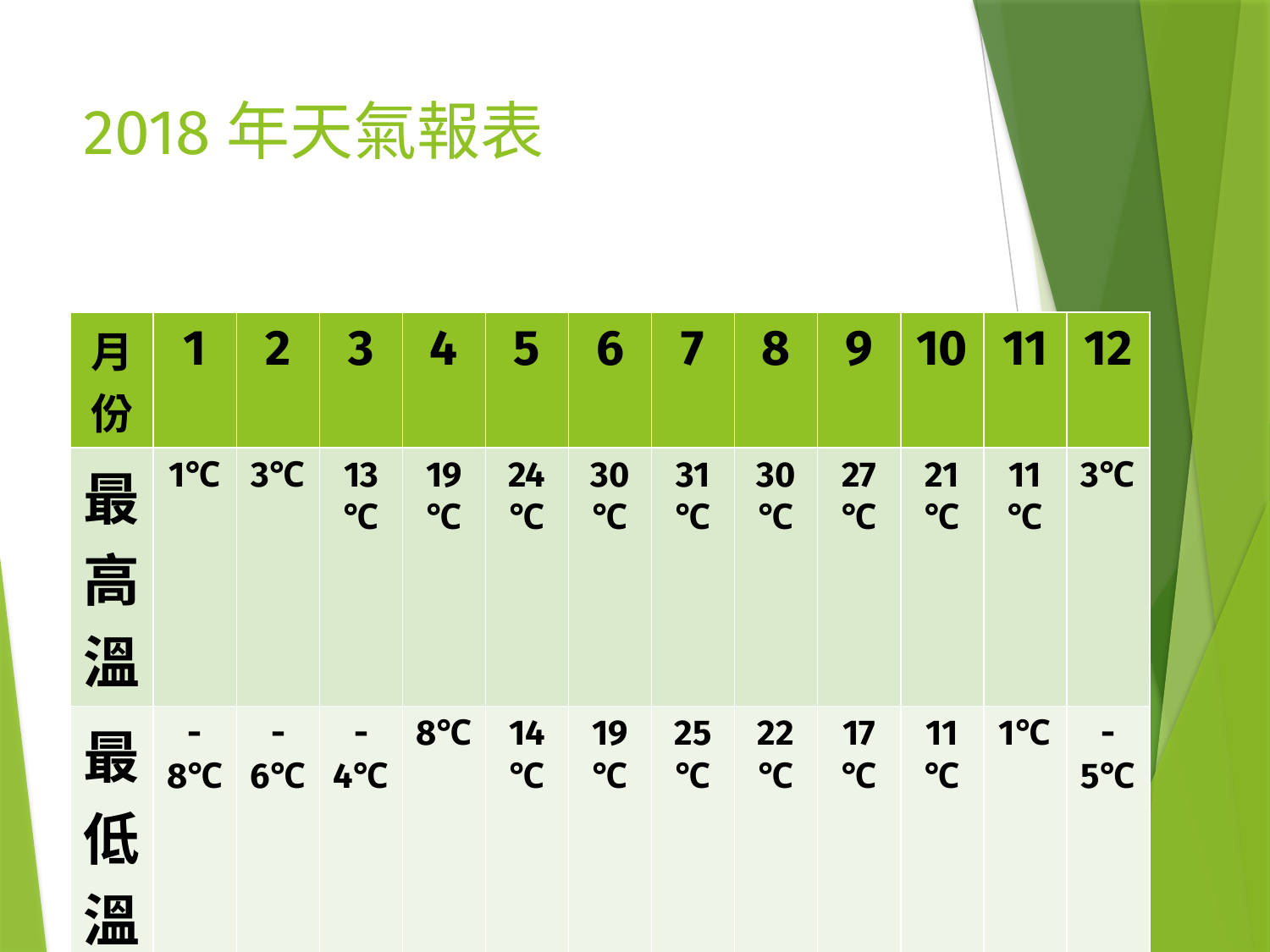

# 2018年天氣報表
| 月份 | 1 | 2 | 3 | 4 | 5 | 6 | 7 | 8 | 9 | 10 | 11 | 12 |
| --- | --- | --- | --- | --- | --- | --- | --- | --- | --- | --- | --- | --- |
| 最高溫 | 1℃ | 3℃ | 13℃ | 19℃ | 24℃ | 30℃ | 31℃ | 30℃ | 27℃ | 21℃ | 11℃ | 3℃ |
| 最低溫 | -8℃ | -6℃ | -4℃ | 8℃ | 14℃ | 19℃ | 25℃ | 22℃ | 17℃ | 11℃ | 1℃ | -5℃ |